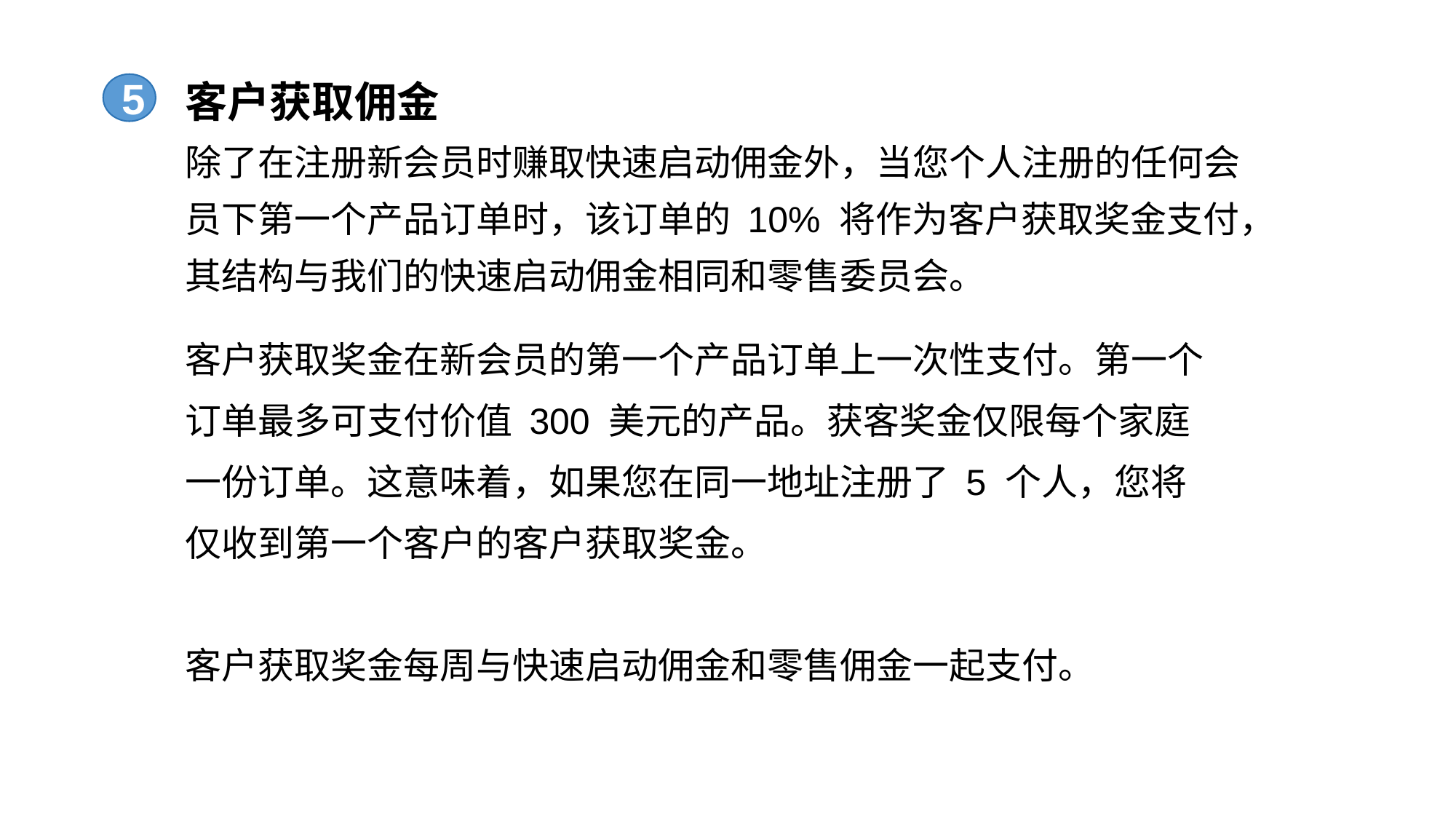

客户获取佣金
除了在注册新会员时赚取快速启动佣金外，当您个人注册的任何会员下第一个产品订单时，该订单的 10% 将作为客户获取奖金支付，其结构与我们的快速启动佣金相同和零售委员会。
5
客户获取奖金在新会员的第一个产品订单上一次性支付。第一个订单最多可支付价值 300 美元的产品。获客奖金仅限每个家庭一份订单。这意味着，如果您在同一地址注册了 5 个人，您将仅收到第一个客户的客户获取奖金。

客户获取奖金每周与快速启动佣金和零售佣金一起支付。